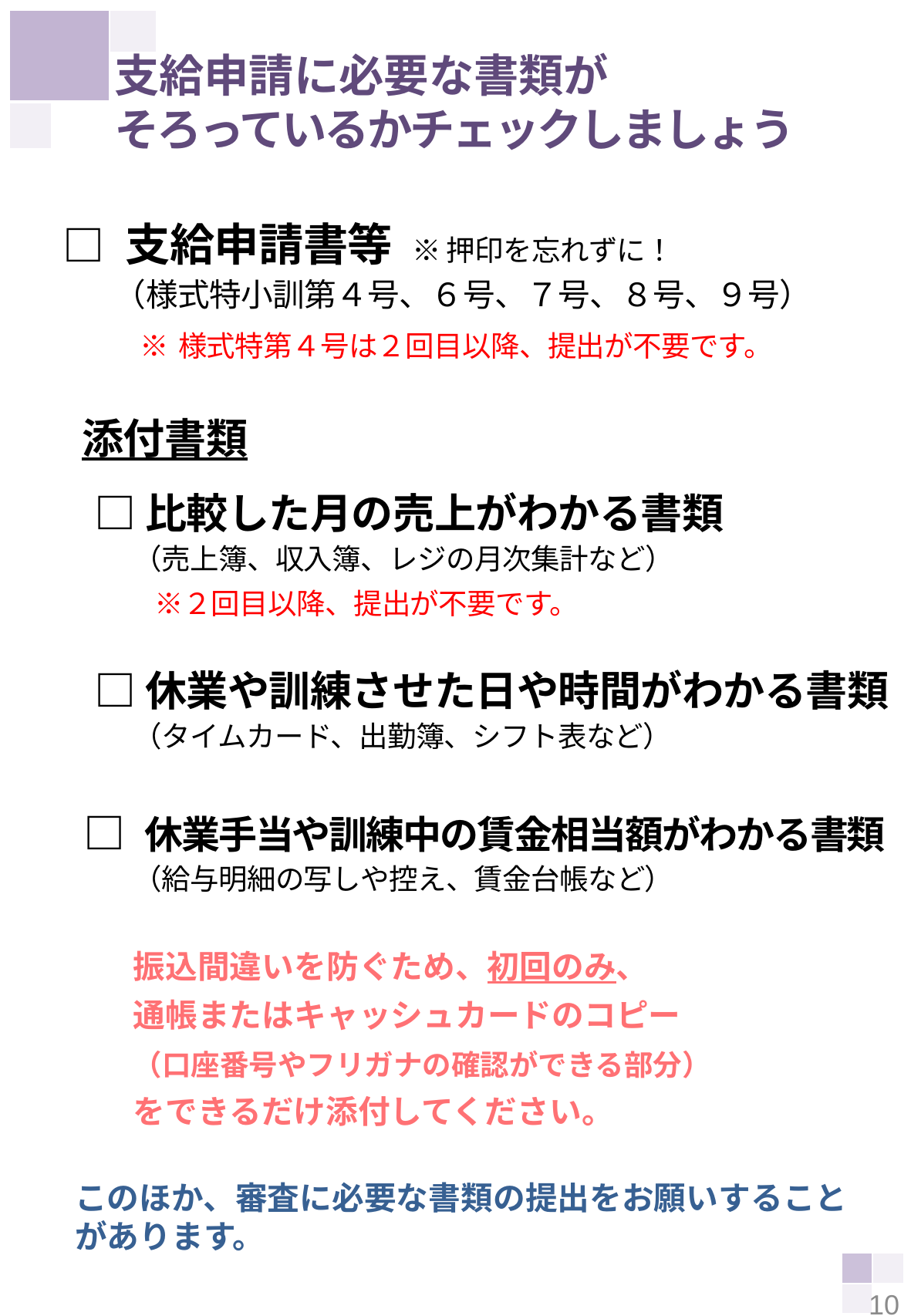

支給申請に必要な書類が
そろっているかチェックしましょう
□ 支給申請書等  ※ 押印を忘れずに！
　（様式特小訓第４号、６号、７号、８号、９号）
　　  ※	様式特第４号は２回目以降、提出が不要です。

 添付書類
　□ 比較した月の売上がわかる書類
　　 （売上簿、収入簿、レジの月次集計など）
　　　 ※２回目以降、提出が不要です。
　□ 休業や訓練させた日や時間がわかる書類
　　 （タイムカード、出勤簿、シフト表など）
   □ 休業手当や訓練中の賃金相当額がわかる書類
　　 （給与明細の写しや控え、賃金台帳など）
振込間違いを防ぐため、初回のみ、
通帳またはキャッシュカードのコピー
（口座番号やフリガナの確認ができる部分）
をできるだけ添付してください。
このほか、審査に必要な書類の提出をお願いすることがあります。

10